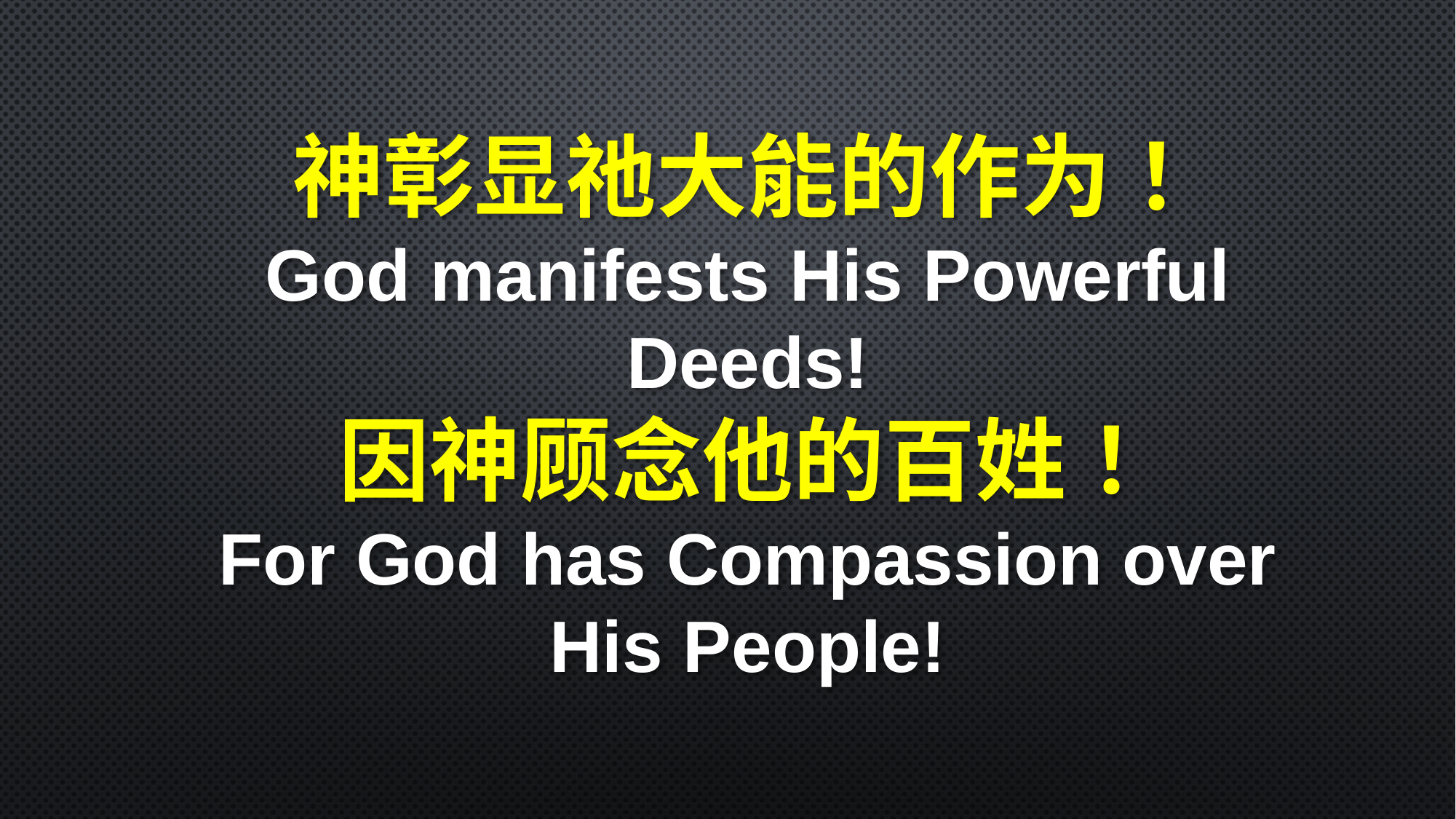

神彰显祂大能的作为！
God manifests His Powerful Deeds!
因神顾念他的百姓！
For God has Compassion over His People!